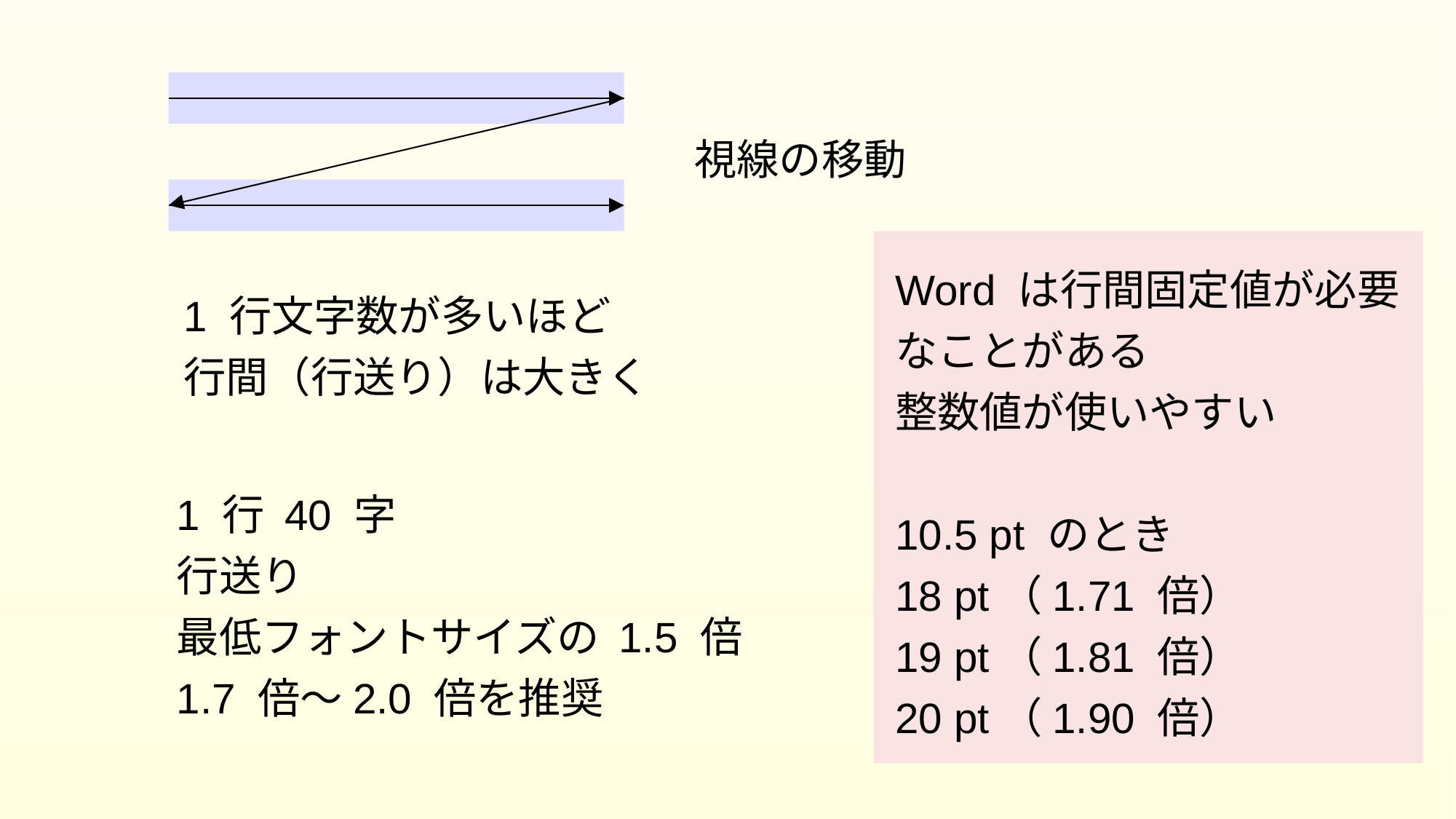

視線の移動

Word は行間固定値が必要なことがある
整数値が使いやすい

10.5 pt のとき
18 pt（1.71 倍）
19 pt（1.81 倍）
20 pt（1.90 倍）
1 行文字数が多いほど
行間（行送り）は大きく
1 行 40 字
行送り
最低フォントサイズの 1.5 倍
1.7 倍～2.0 倍を推奨